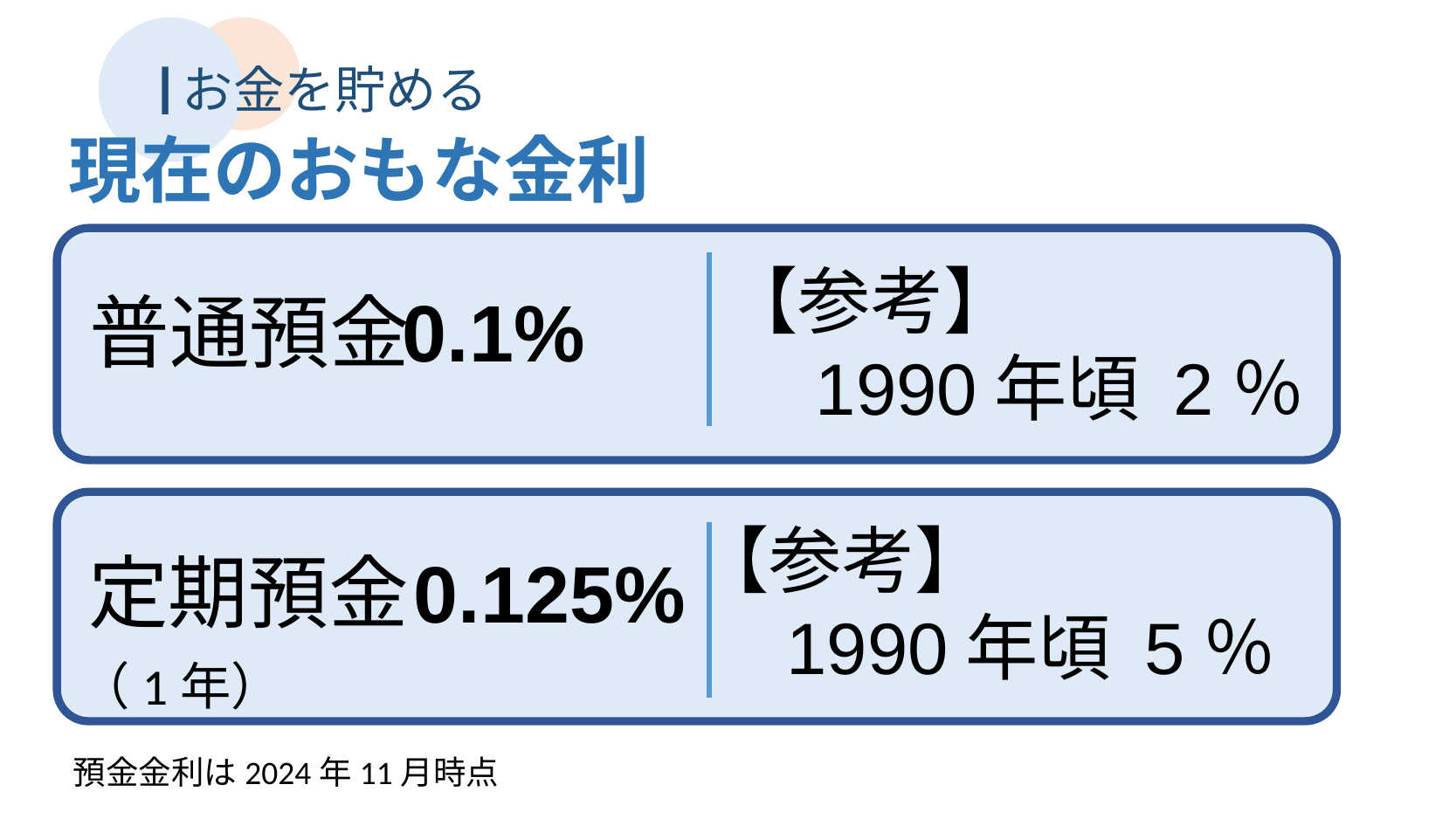

Ⅰ
お金を貯める
現在のおもな金利

【参考】
　1990年頃 2％
普通預金
0.1%

（1年）
【参考】
　1990年頃 5％
定期預金
0.125%
預金金利は2024年11月時点